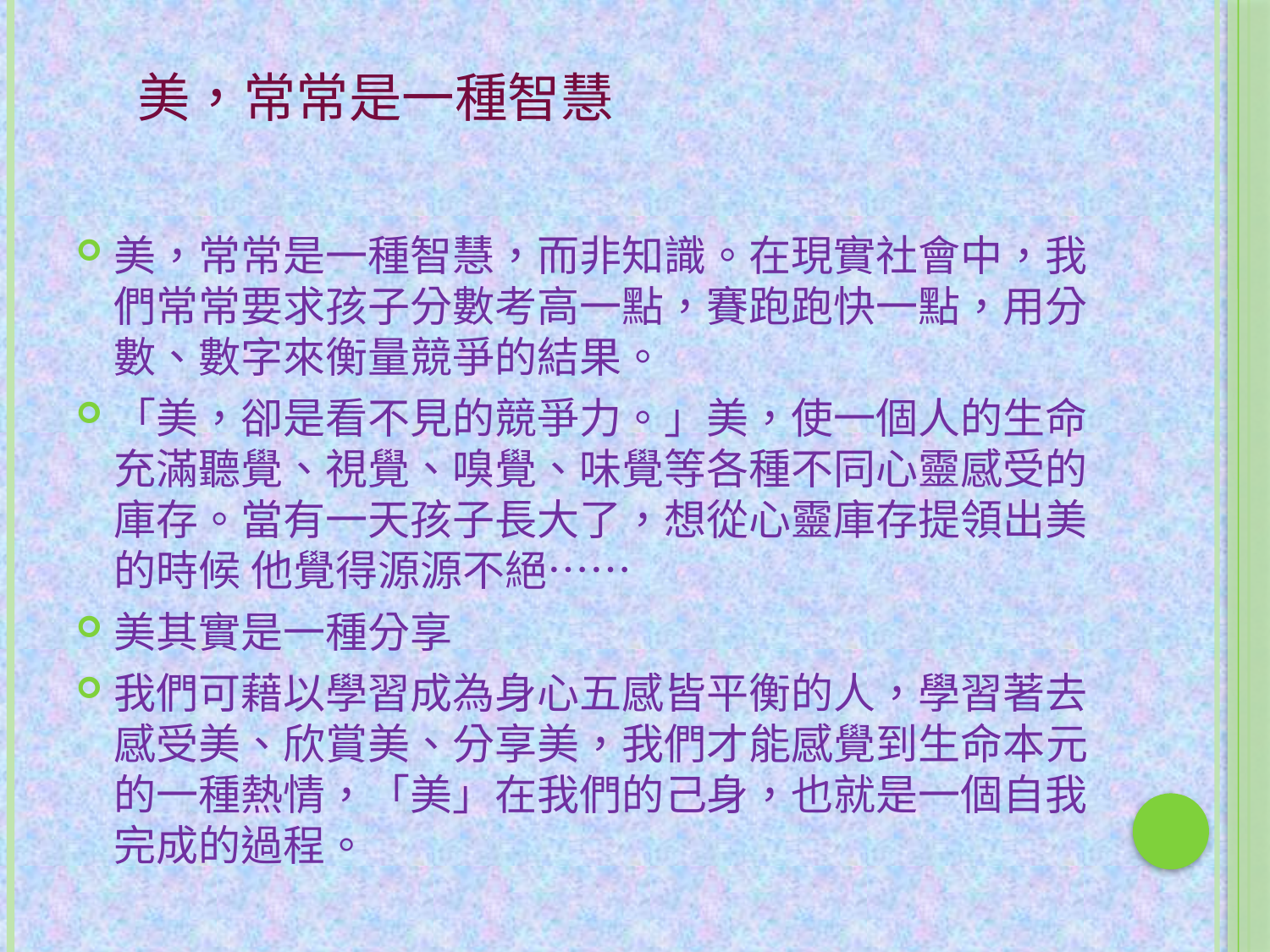

# 美，常常是一種智慧
美，常常是一種智慧，而非知識。在現實社會中，我們常常要求孩子分數考高一點，賽跑跑快一點，用分數、數字來衡量競爭的結果。
「美，卻是看不見的競爭力。」美，使一個人的生命充滿聽覺、視覺、嗅覺、味覺等各種不同心靈感受的庫存。當有一天孩子長大了，想從心靈庫存提領出美的時候 他覺得源源不絕……
美其實是一種分享
我們可藉以學習成為身心五感皆平衡的人，學習著去感受美、欣賞美、分享美，我們才能感覺到生命本元的一種熱情，「美」在我們的己身，也就是一個自我完成的過程。